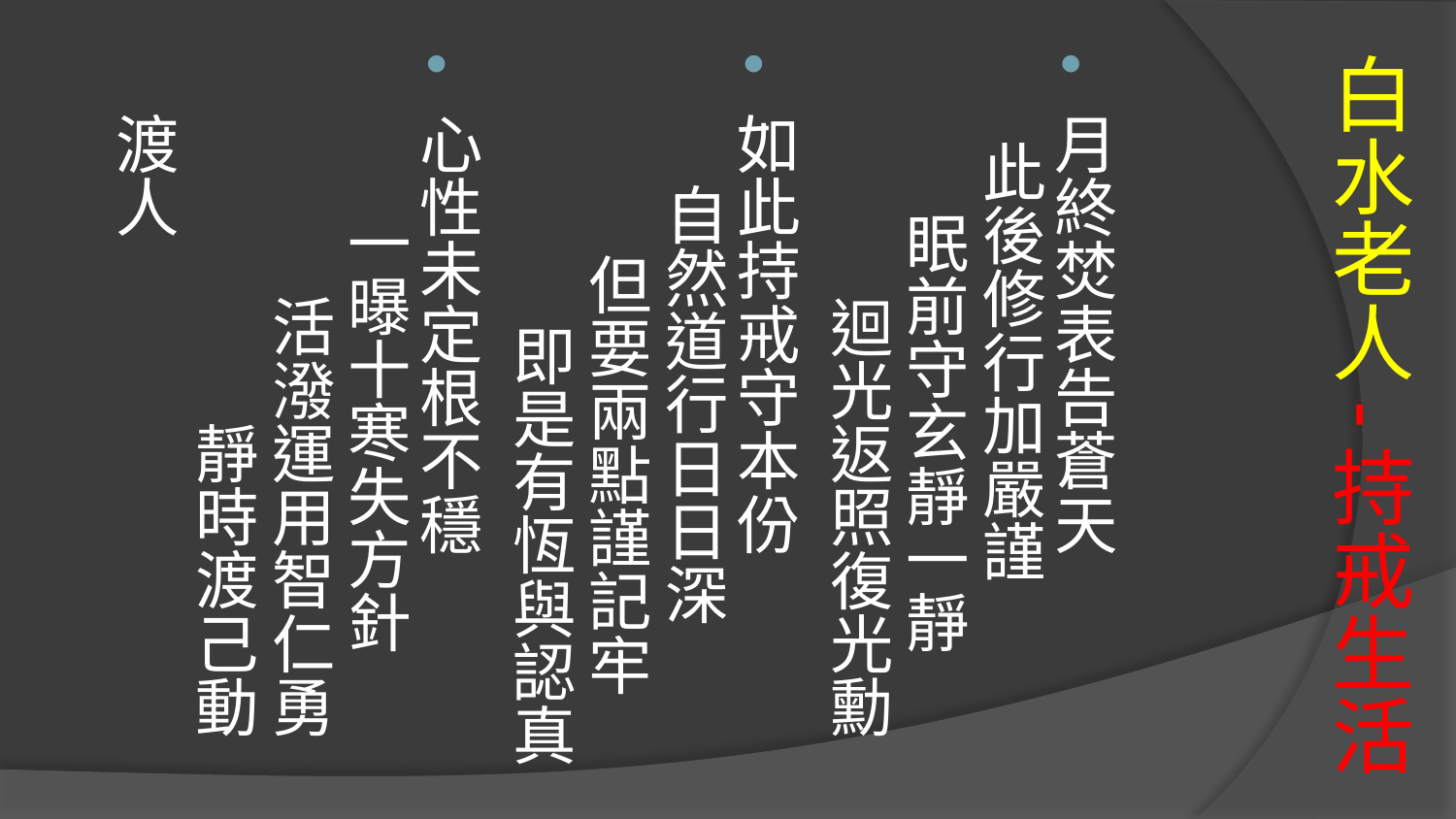

月終焚表告蒼天                  此後修行加嚴謹                     眠前守玄靜一靜                      迴光返照復光勳
如此持戒守本份                     自然道行日日深                     但要兩點謹記牢                     即是有恆與認真
心性未定根不穩                       一曝十寒失方針                      活潑運用智仁勇                         靜時渡己動渡人
# 白水老人-持戒生活